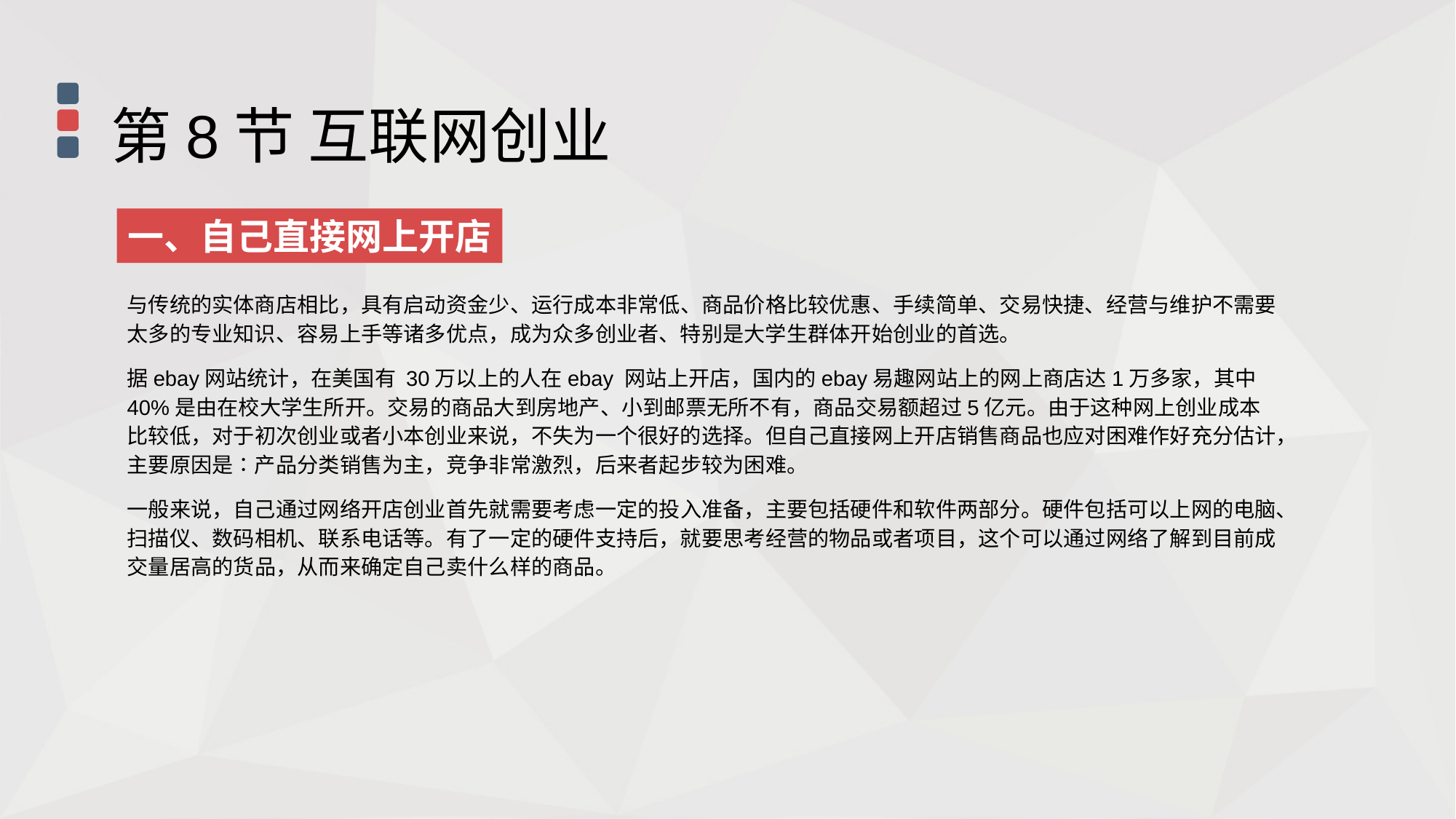

第8节 互联网创业
一、自己直接网上开店
与传统的实体商店相比，具有启动资金少、运行成本非常低、商品价格比较优惠、手续简单、交易快捷、经营与维护不需要太多的专业知识、容易上手等诸多优点，成为众多创业者、特别是大学生群体开始创业的首选。
据ebay网站统计，在美国有 30万以上的人在ebay 网站上开店，国内的ebay易趣网站上的网上商店达1万多家，其中40%是由在校大学生所开。交易的商品大到房地产、小到邮票无所不有，商品交易额超过5亿元。由于这种网上创业成本比较低，对于初次创业或者小本创业来说，不失为一个很好的选择。但自己直接网上开店销售商品也应对困难作好充分估计，主要原因是∶产品分类销售为主，竞争非常激烈，后来者起步较为困难。
一般来说，自己通过网络开店创业首先就需要考虑一定的投入准备，主要包括硬件和软件两部分。硬件包括可以上网的电脑、扫描仪、数码相机、联系电话等。有了一定的硬件支持后，就要思考经营的物品或者项目，这个可以通过网络了解到目前成交量居高的货品，从而来确定自己卖什么样的商品。